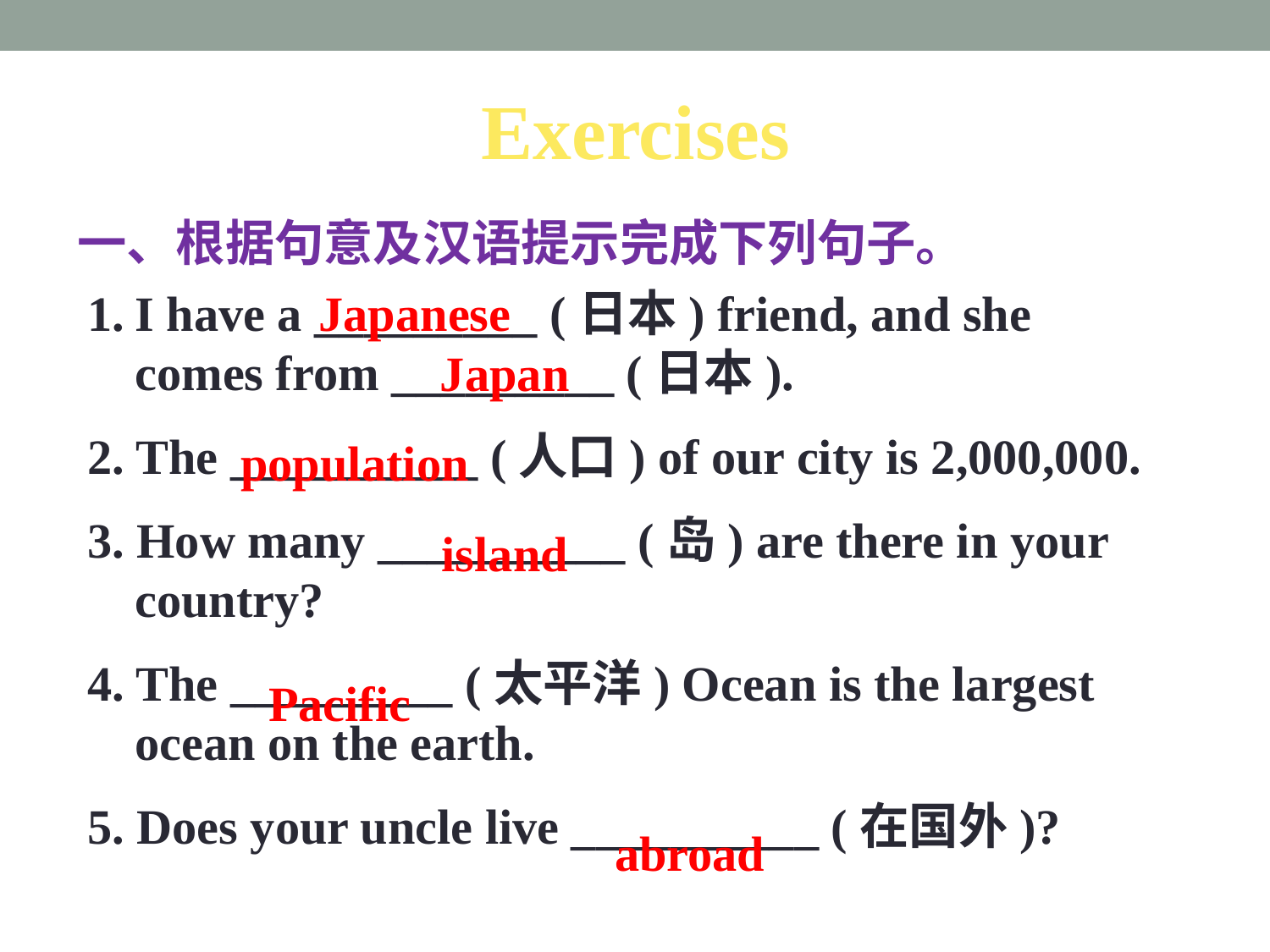

Exercises
一、根据句意及汉语提示完成下列句子。
I have a _________ (日本) friend, and she comes from _________ (日本).
2. The __________ (人口) of our city is 2,000,000.
3. How many __________ (岛) are there in your country?
4. The _________ (太平洋) Ocean is the largest ocean on the earth.
5. Does your uncle live __________ (在国外)?
Japanese
Japan
population
island
Pacific
abroad